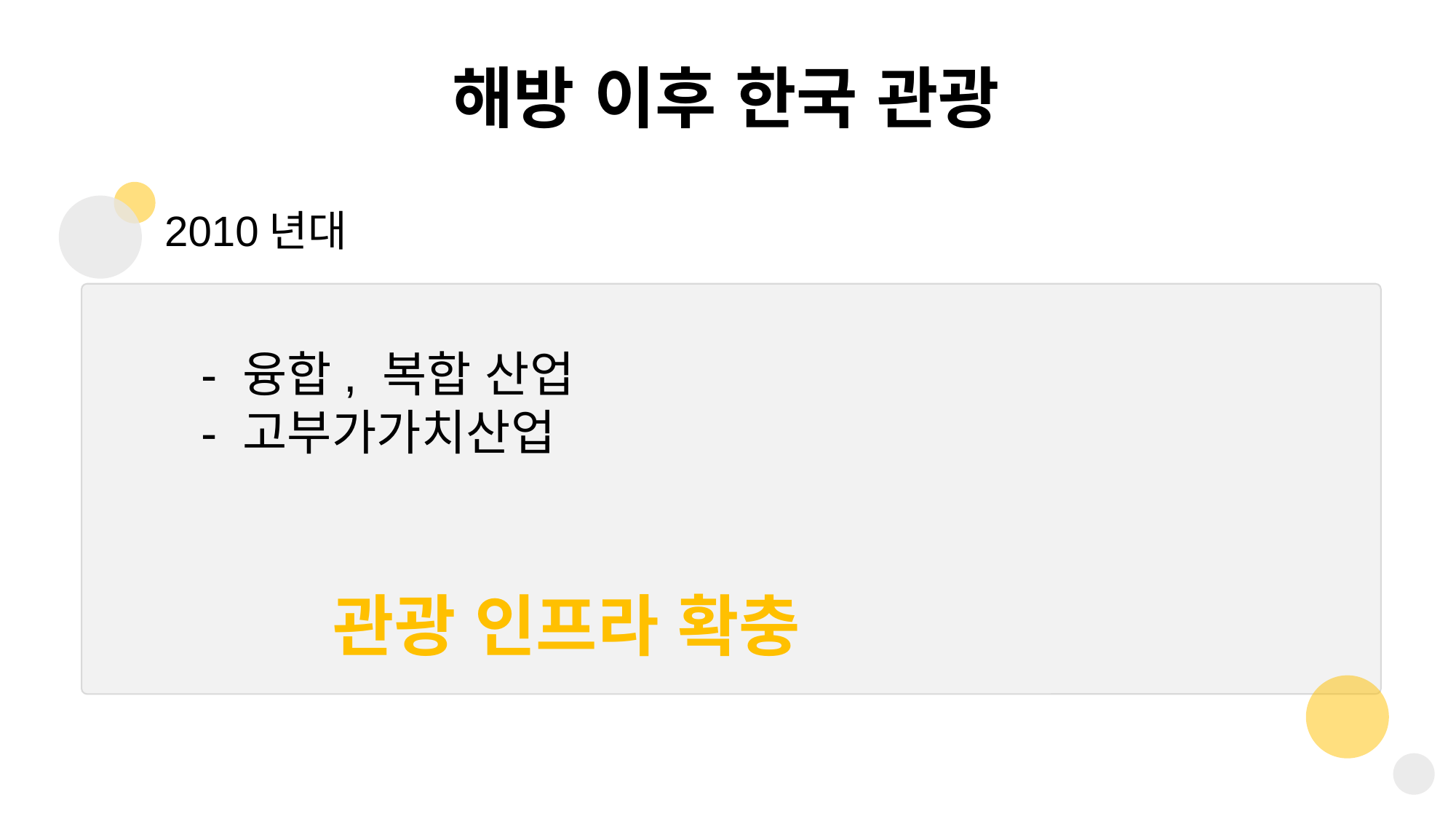

해방 이후 한국 관광

2010년대

- 융합, 복합 산업
- 고부가가치산업
관광 인프라 확충